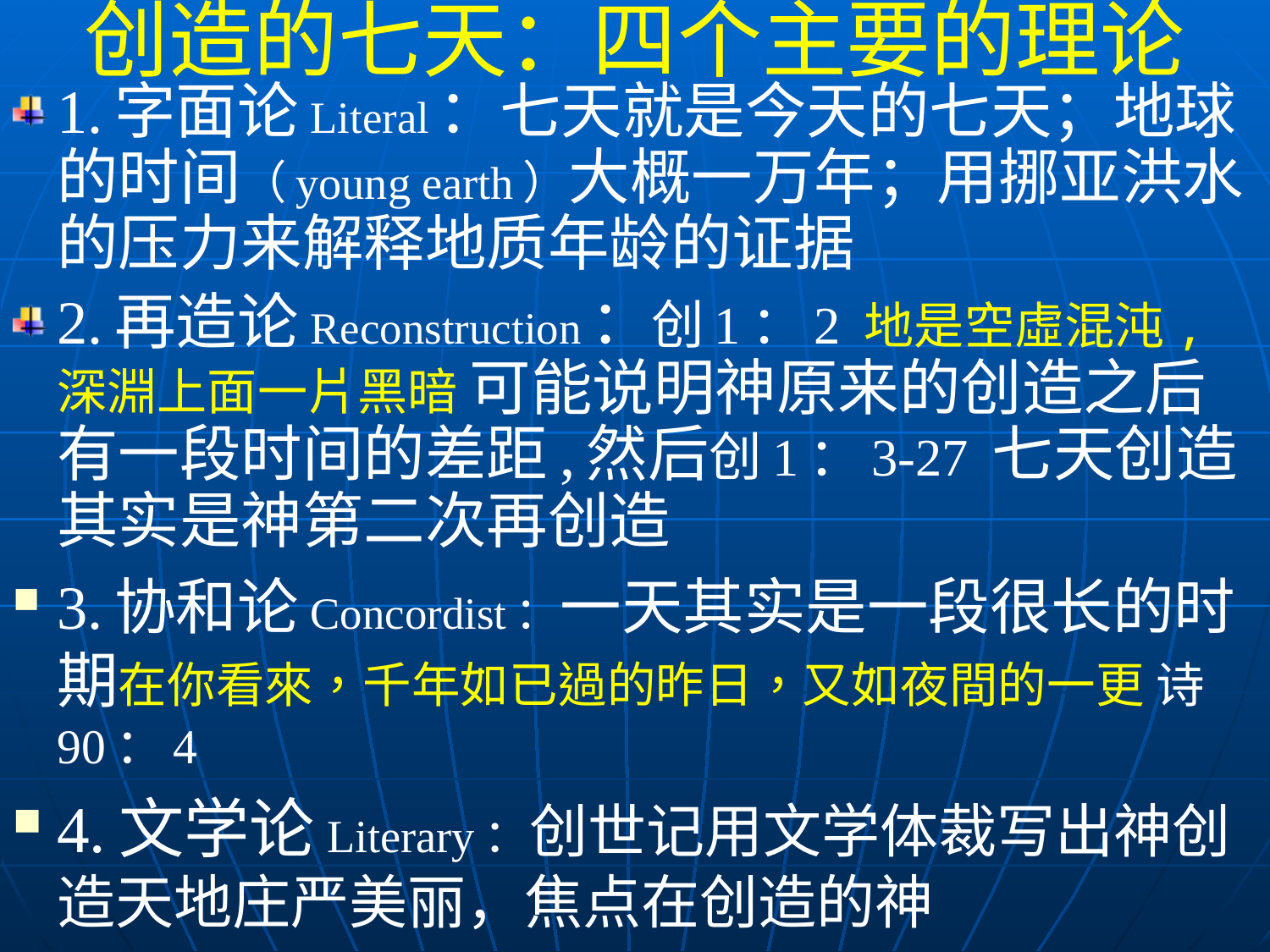

创造的七天：四个主要的理论
1.字面论Literal：七天就是今天的七天；地球的时间（young earth）大概一万年；用挪亚洪水的压力来解释地质年龄的证据
2.再造论Reconstruction：创1：2 地是空虛混沌,深淵上面一片黑暗 可能说明神原来的创造之后有一段时间的差距,然后创1：3-27 七天创造其实是神第二次再创造
3.协和论Concordist：一天其实是一段很长的时期在你看來，千年如已過的昨日，又如夜間的一更 诗90：4
4.文学论Literary：创世记用文学体裁写出神创造天地庄严美丽，焦点在创造的神